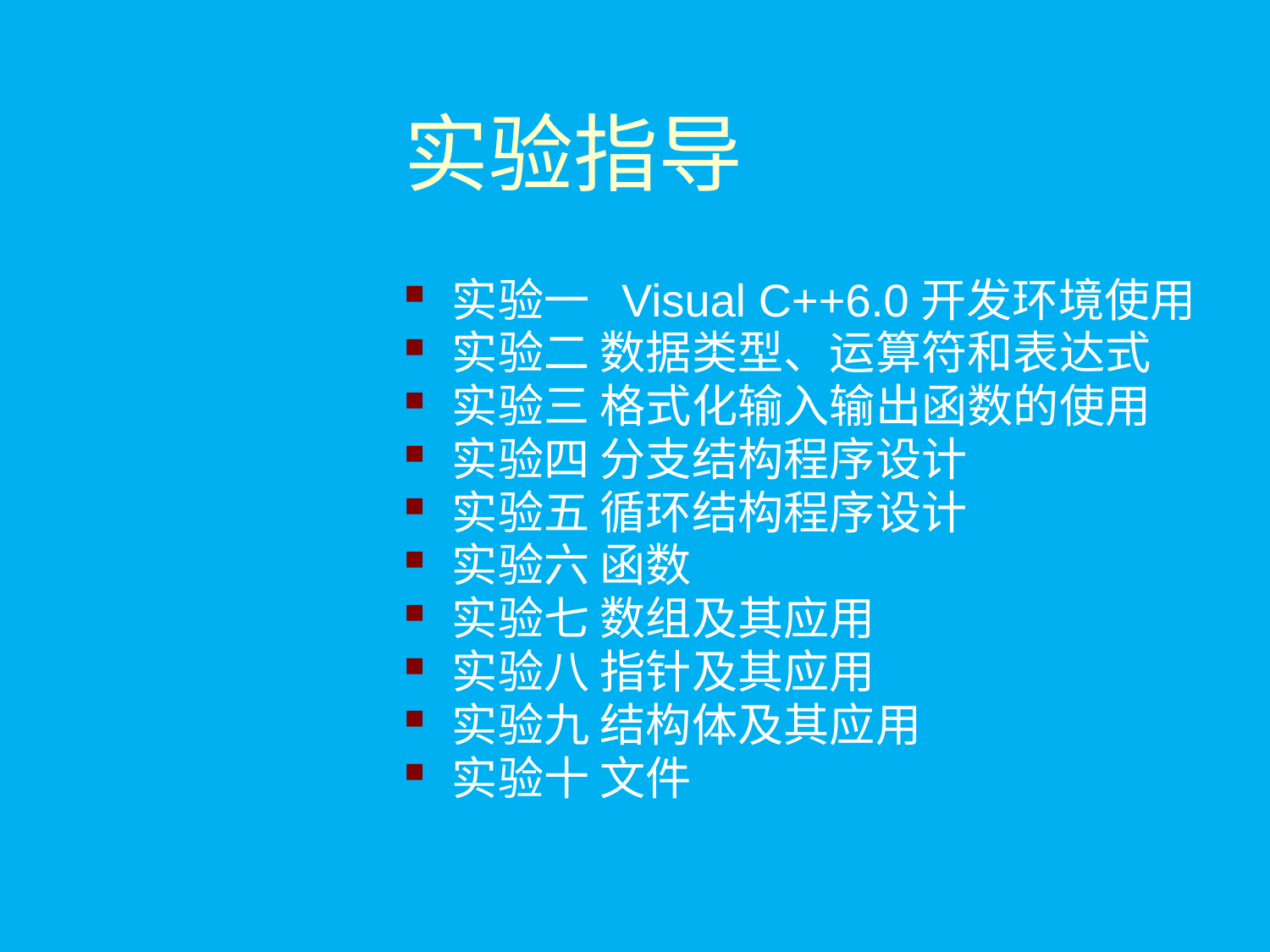

# 实验指导
实验一  Visual C++6.0开发环境使用
实验二 数据类型、运算符和表达式
实验三 格式化输入输出函数的使用
实验四 分支结构程序设计
实验五 循环结构程序设计
实验六 函数
实验七 数组及其应用
实验八 指针及其应用
实验九 结构体及其应用
实验十 文件